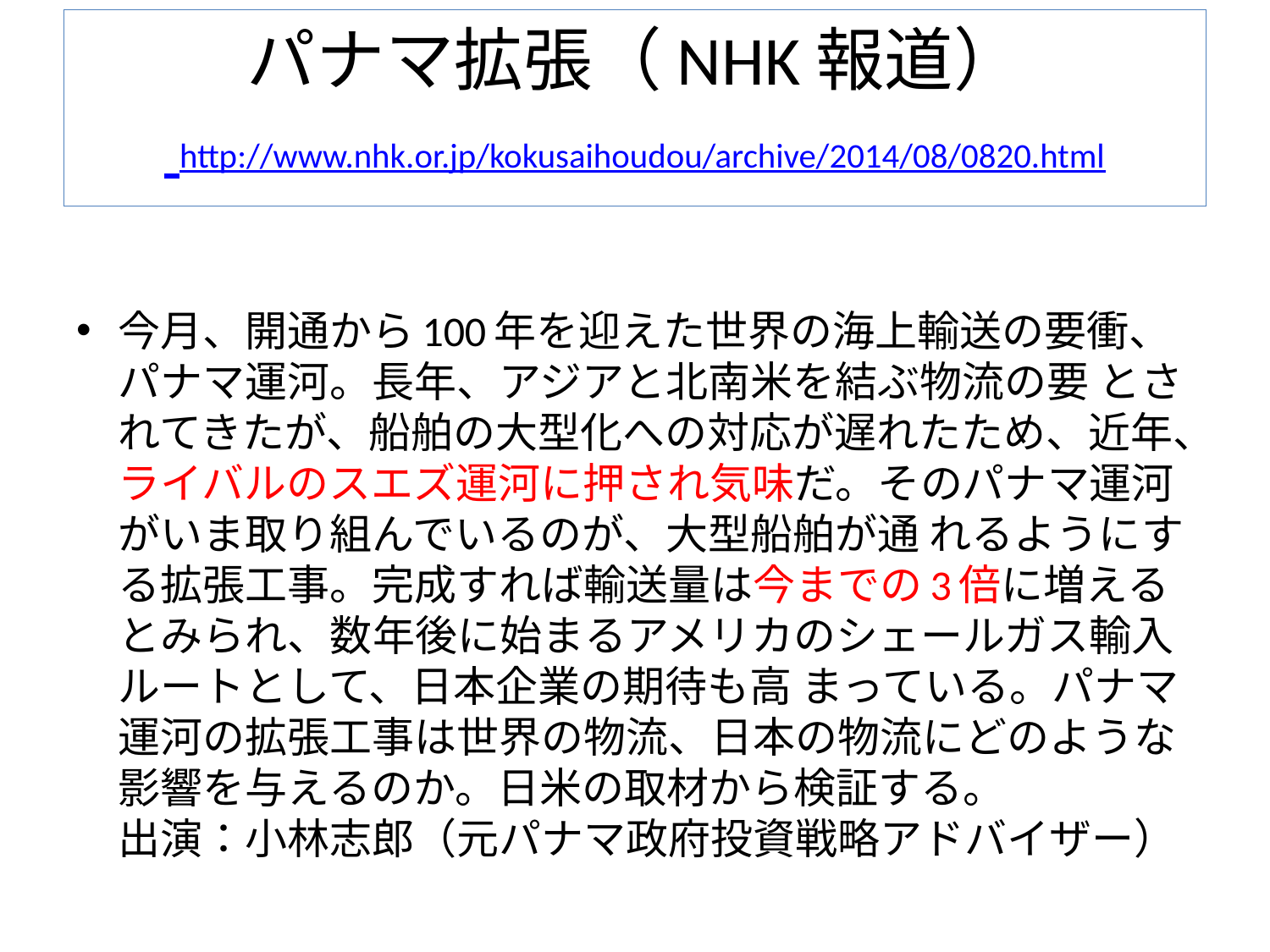

# パナマ拡張（NHK報道） http://www.nhk.or.jp/kokusaihoudou/archive/2014/08/0820.html
今月、開通から100年を迎えた世界の海上輸送の要衝、パナマ運河。長年、アジアと北南米を結ぶ物流の要 とされてきたが、船舶の大型化への対応が遅れたため、近年、ライバルのスエズ運河に押され気味だ。そのパナマ運河がいま取り組んでいるのが、大型船舶が通 れるようにする拡張工事。完成すれば輸送量は今までの3倍に増えるとみられ、数年後に始まるアメリカのシェールガス輸入ルートとして、日本企業の期待も高 まっている。パナマ運河の拡張工事は世界の物流、日本の物流にどのような影響を与えるのか。日米の取材から検証する。
出演：小林志郎（元パナマ政府投資戦略アドバイザー）